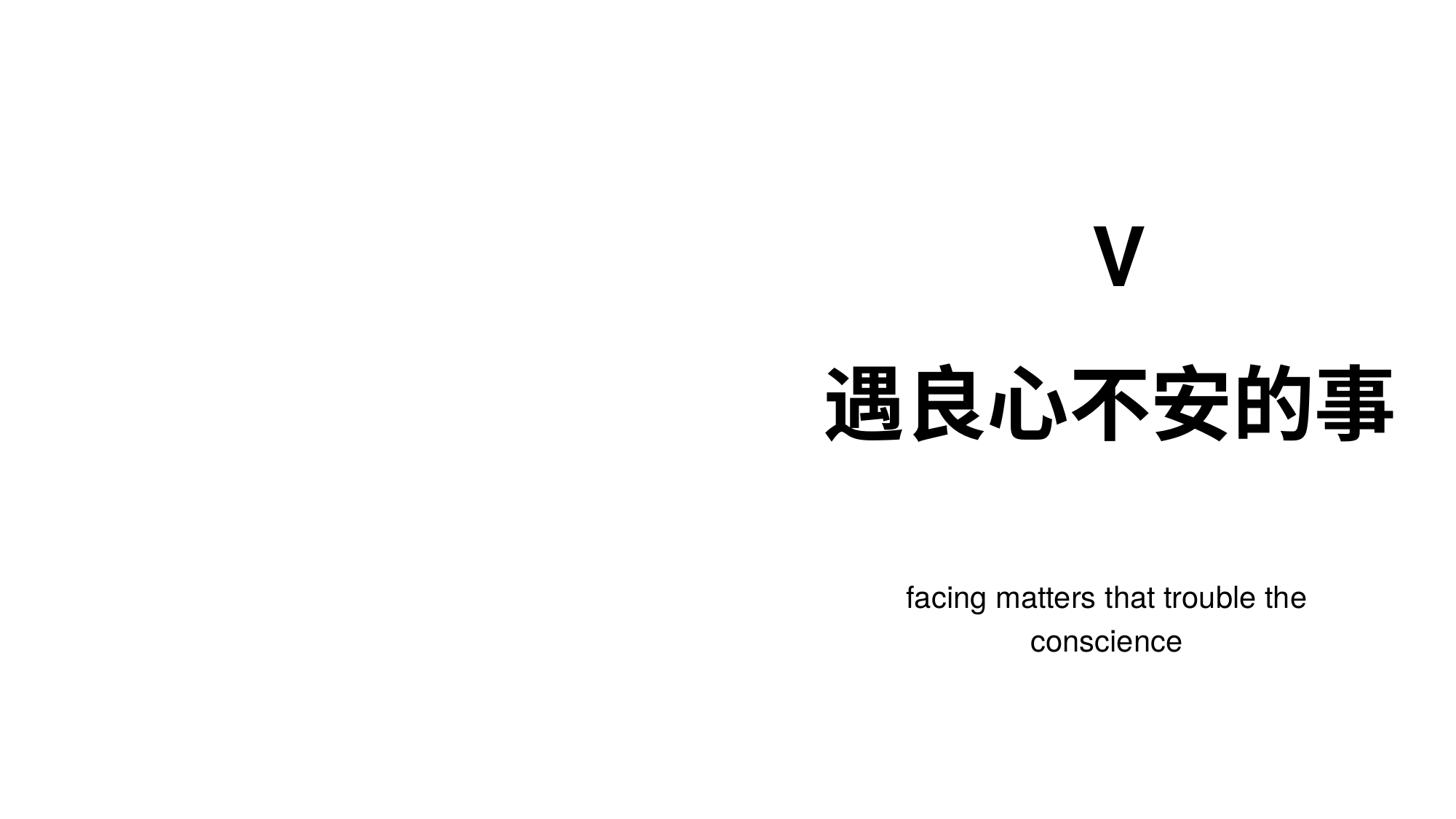

# V 遇良心不安的事
facing matters that trouble the conscience